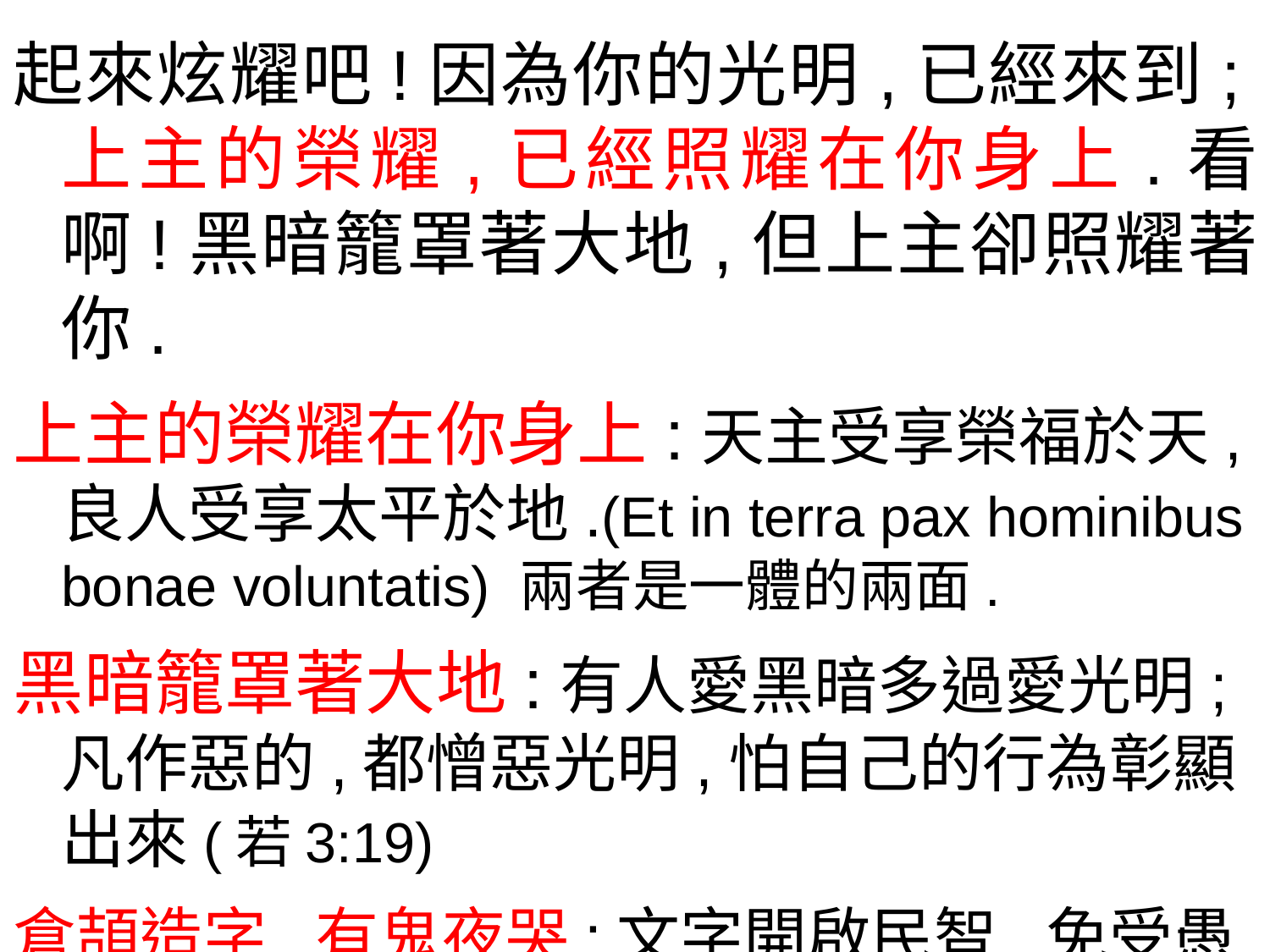

起來炫耀吧!因為你的光明,已經來到;上主的榮耀,已經照耀在你身上.看啊!黑暗籠罩著大地,但上主卻照耀著你.
上主的榮耀在你身上:天主受享榮福於天,良人受享太平於地.(Et in terra pax hominibus bonae voluntatis) 兩者是一體的兩面.
黑暗籠罩著大地:有人愛黑暗多過愛光明;凡作惡的,都憎惡光明,怕自己的行為彰顯出來(若3:19)
倉頡造字,有鬼夜哭:文字開啟民智,免受愚弄.